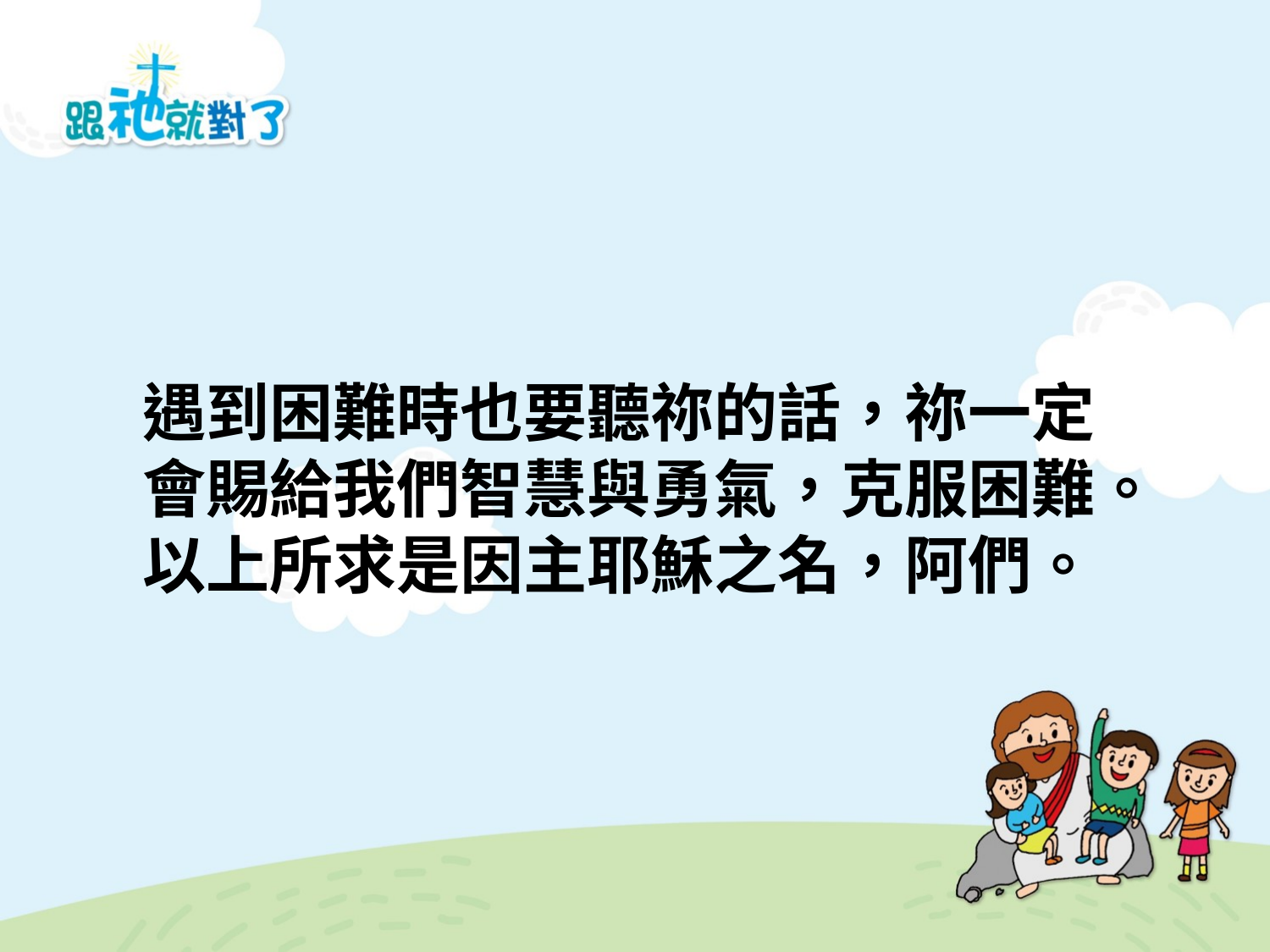

遇到困難時也要聽祢的話，祢一定會賜給我們智慧與勇氣，克服困難。以上所求是因主耶穌之名，阿們。